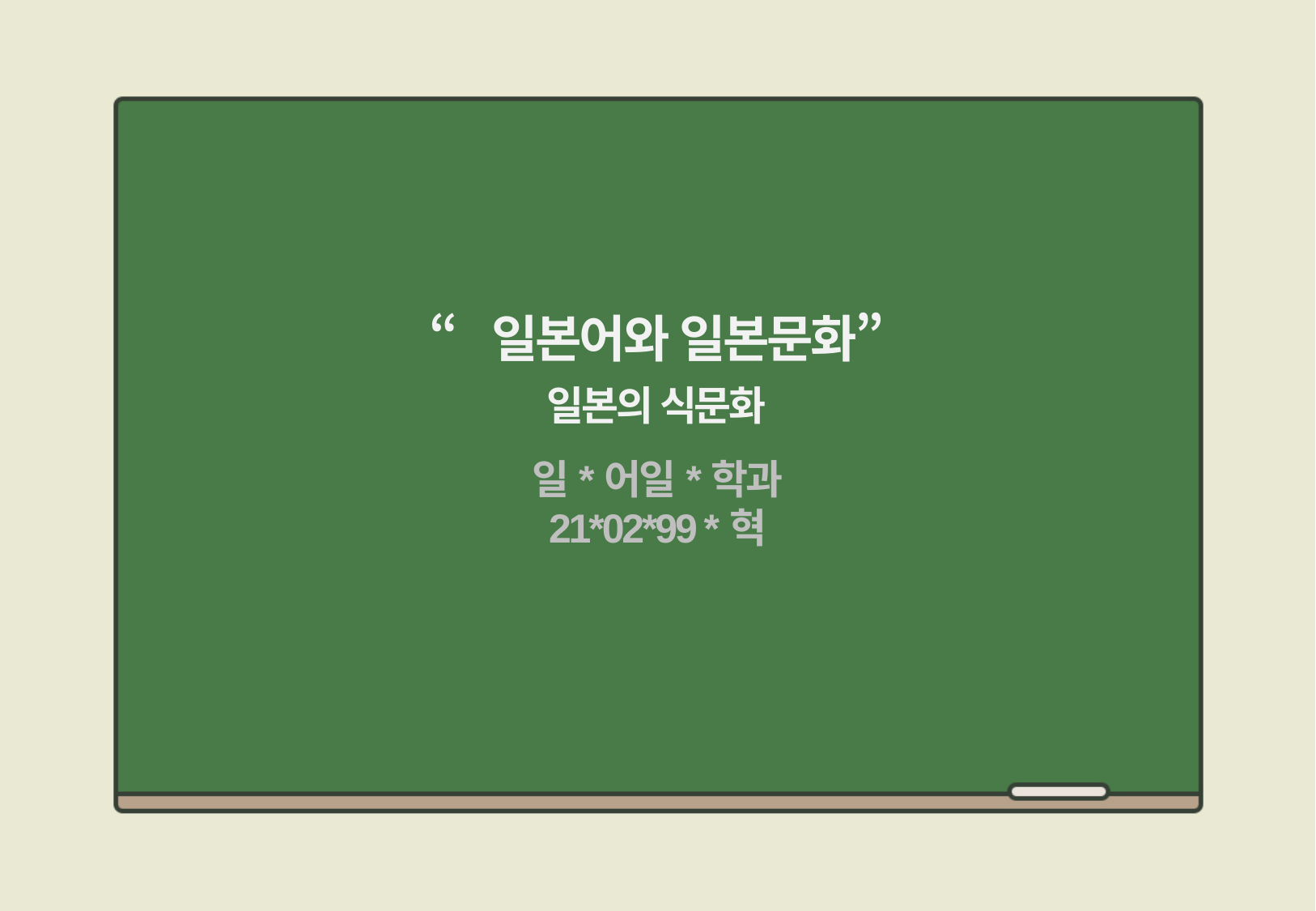

“일본어와 일본문화”
일본의 식문화
일*어일*학과
21*02*99 *혁